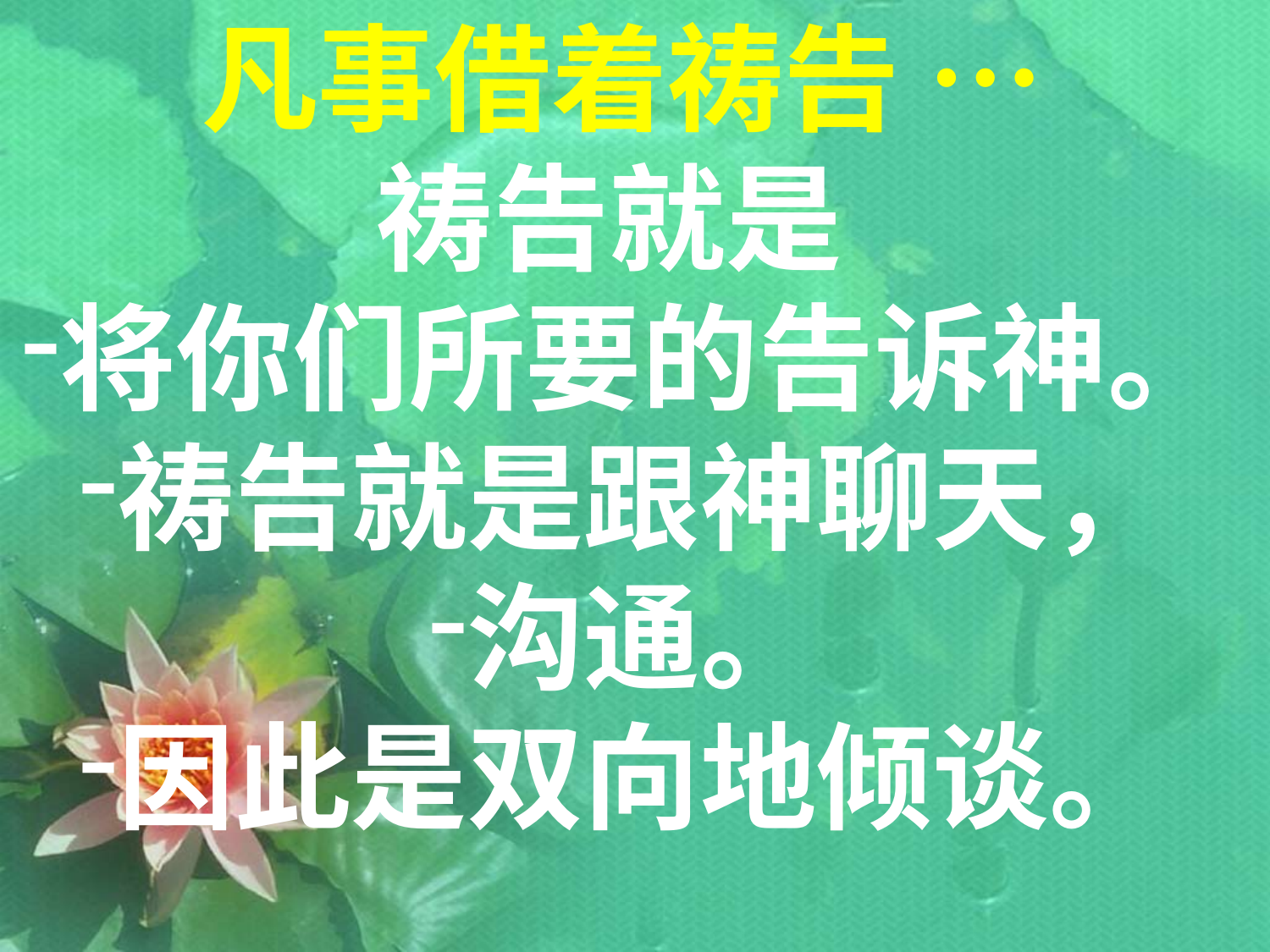

凡事借着祷告 …
祷告就是
将你们所要的告诉神。
祷告就是跟神聊天，
沟通。
因此是双向地倾谈。